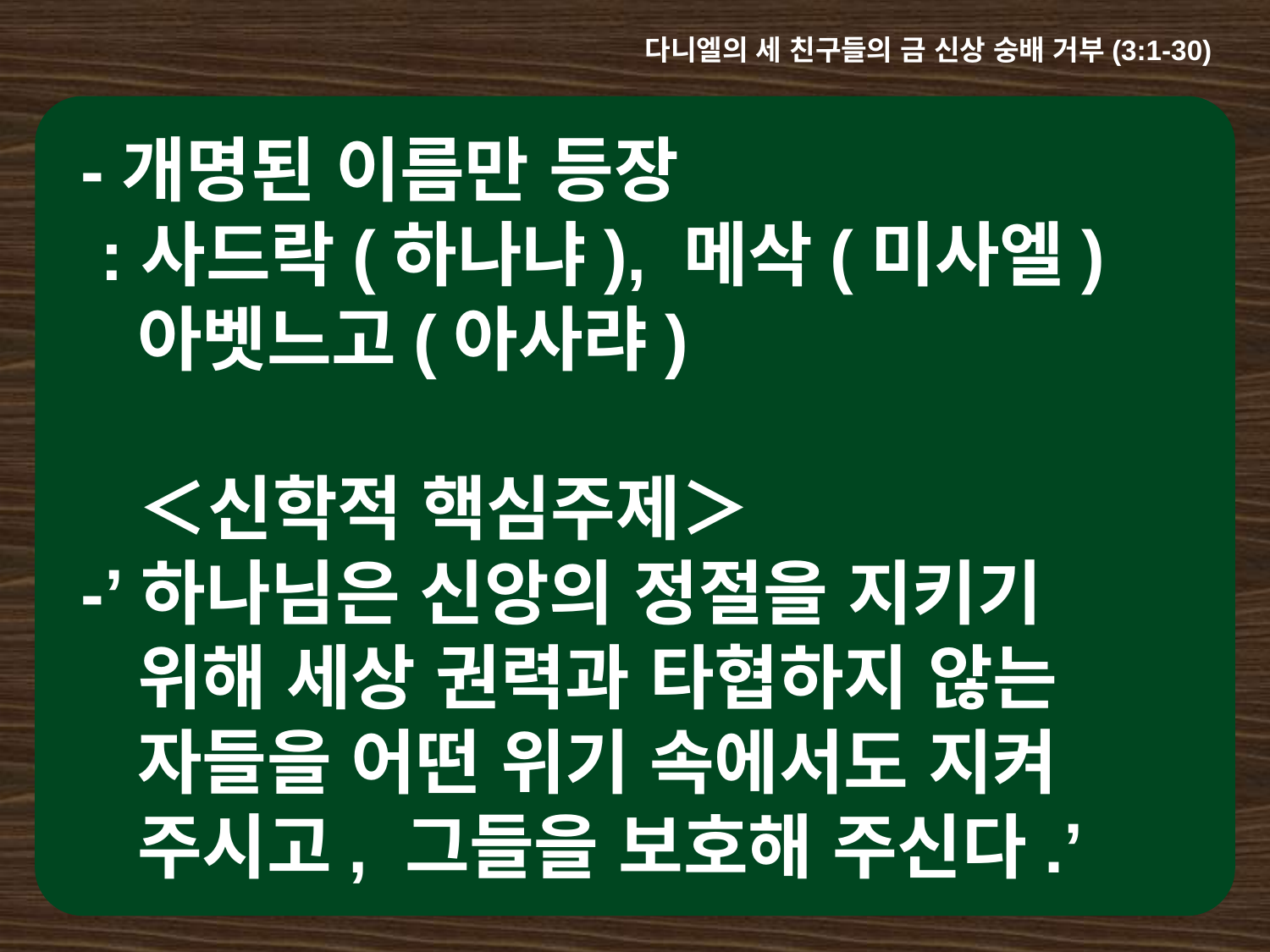

다니엘의 세 친구들의 금 신상 숭배 거부(3:1-30)

 -개명된 이름만 등장
  :사드락(하나냐), 메삭(미사엘)
   아벳느고(아사랴)

   ＜신학적 핵심주제＞
 -’하나님은 신앙의 정절을 지키기
   위해 세상 권력과 타협하지 않는
   자들을 어떤 위기 속에서도 지켜
   주시고, 그들을 보호해 주신다.’